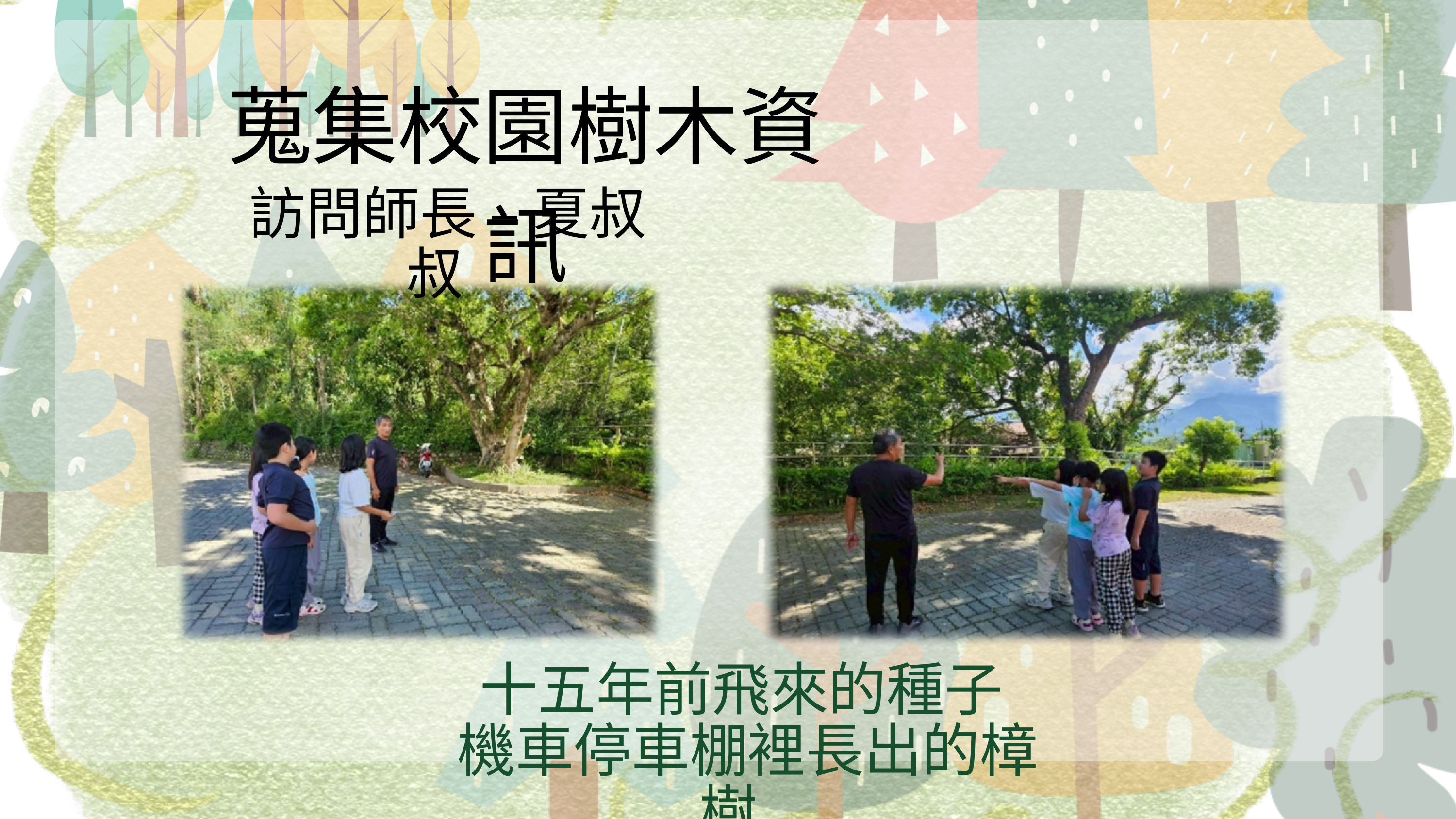

蒐集校園樹木資訊
 訪問師長 – 夏叔叔

 十五年前飛來的種子
  機車停車棚裡長出的樟樹